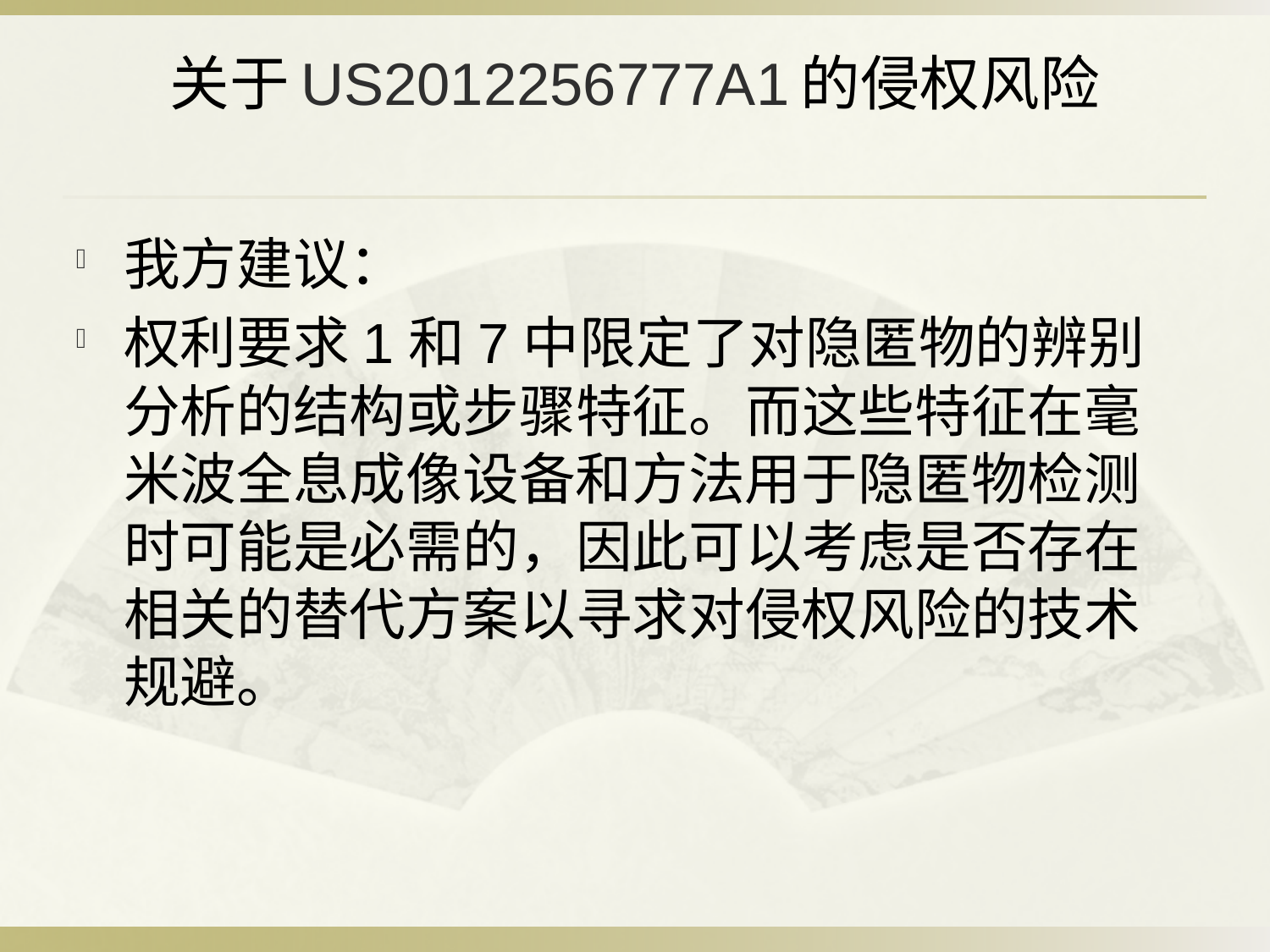

# 关于US2012256777A1的侵权风险
我方建议：
权利要求1和7中限定了对隐匿物的辨别分析的结构或步骤特征。而这些特征在毫米波全息成像设备和方法用于隐匿物检测时可能是必需的，因此可以考虑是否存在相关的替代方案以寻求对侵权风险的技术规避。